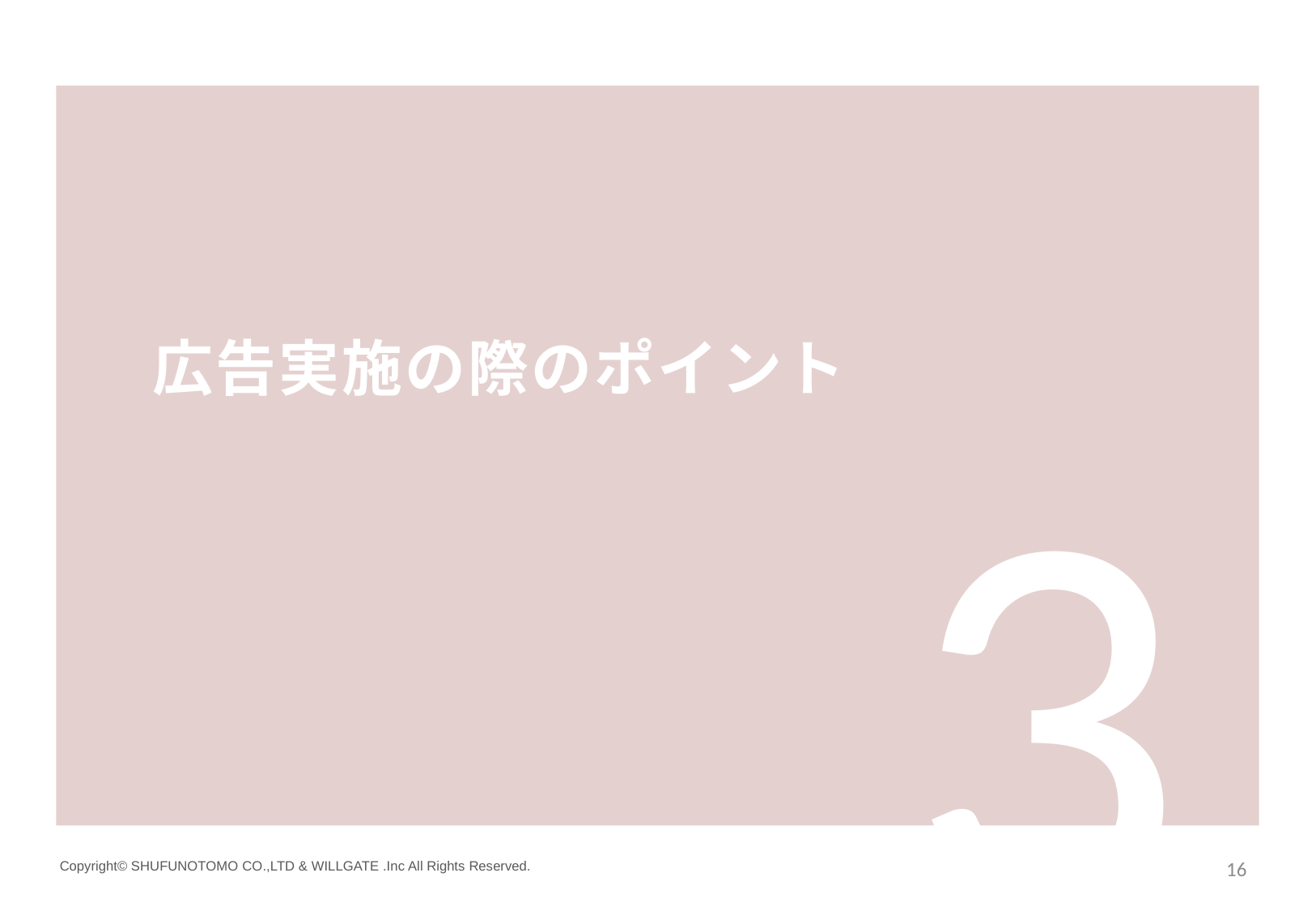

広告実施の際のポイント
3
16
Copyright© SHUFUNOTOMO CO.,LTD & WILLGATE .Inc All Rights Reserved.